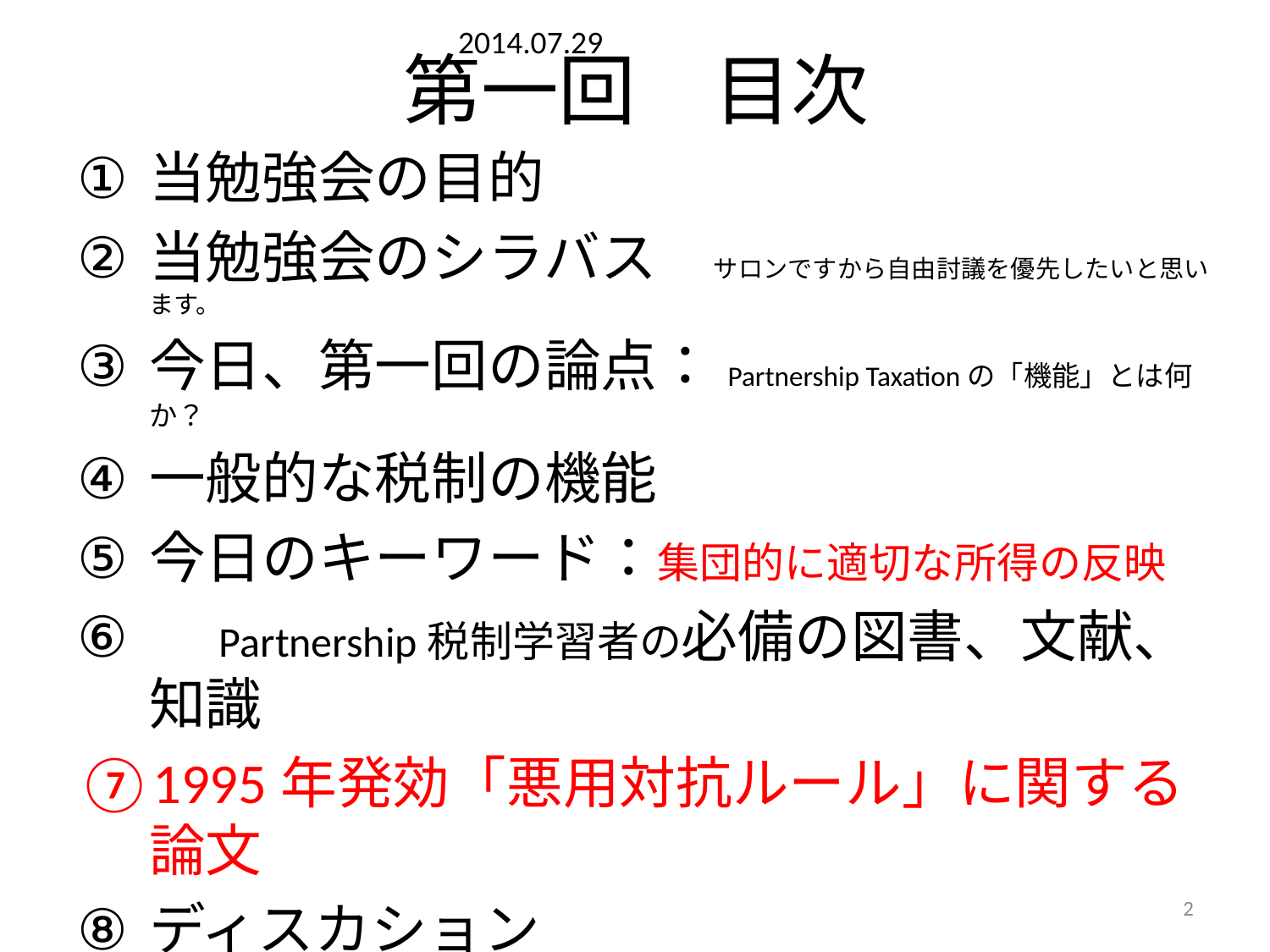

# 第一回　目次
2014.07.29
当勉強会の目的
当勉強会のシラバス　サロンですから自由討議を優先したいと思います。
今日、第一回の論点：Partnership Taxationの「機能」とは何か？
一般的な税制の機能
今日のキーワード：集団的に適切な所得の反映
　Partnership税制学習者の必備の図書、文献、知識
1995年発効「悪用対抗ルール」に関する論文
ディスカション
次回日程
補足資料　15頁～32頁

2